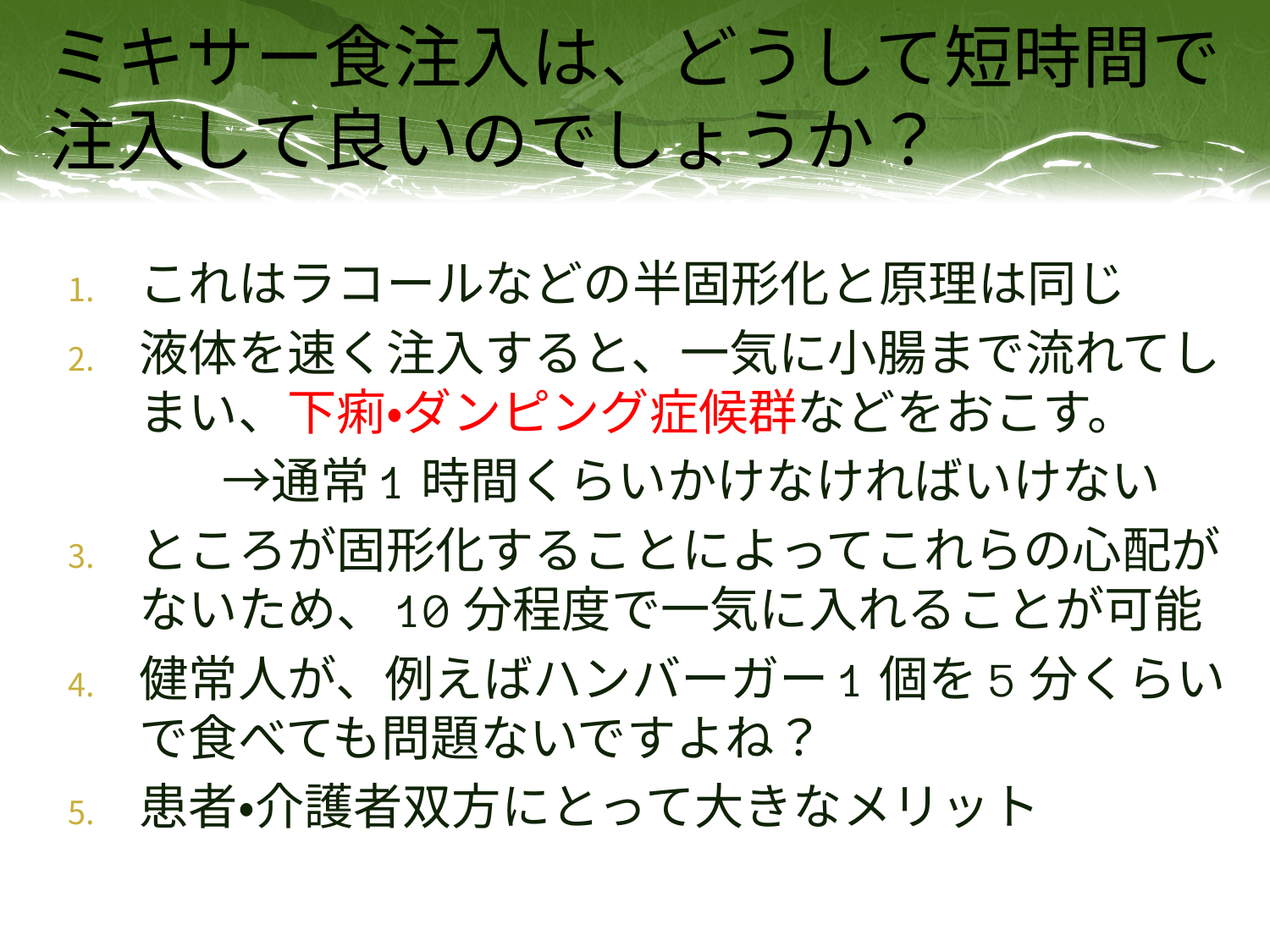

# ミキサー食注入は、どうして短時間で注入して良いのでしょうか？
これはラコールなどの半固形化と原理は同じ
液体を速く注入すると、一気に小腸まで流れてしまい、下痢・ダンピング症候群などをおこす。
　　→通常1時間くらいかけなければいけない
ところが固形化することによってこれらの心配がないため、10分程度で一気に入れることが可能
健常人が、例えばハンバーガー1個を5分くらいで食べても問題ないですよね？
患者・介護者双方にとって大きなメリット